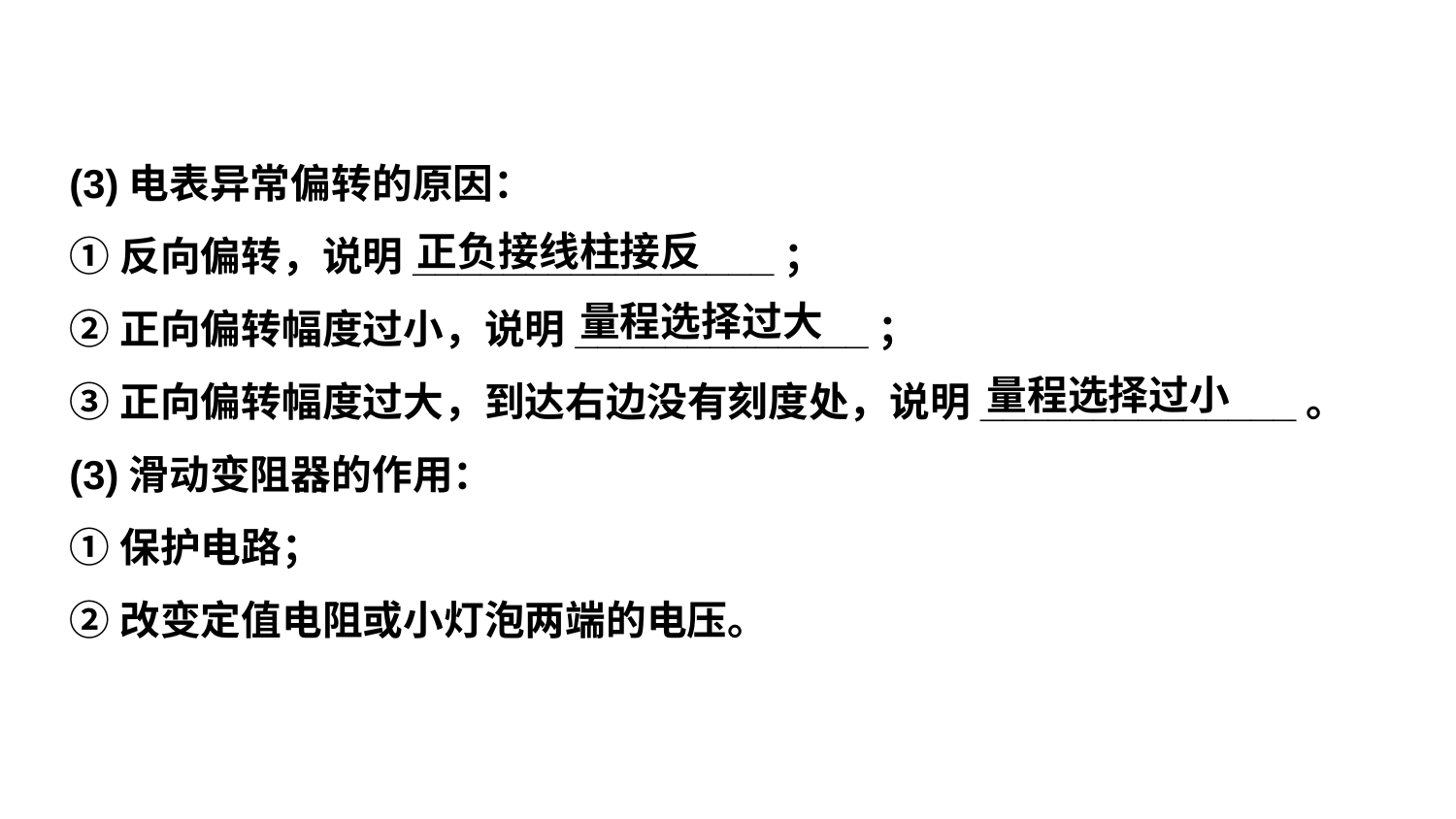

(3)电表异常偏转的原因：
①反向偏转，说明________________；
②正向偏转幅度过小，说明_____________；
③正向偏转幅度过大，到达右边没有刻度处，说明______________。
(3)滑动变阻器的作用：
①保护电路；
②改变定值电阻或小灯泡两端的电压。
正负接线柱接反
量程选择过大
量程选择过小